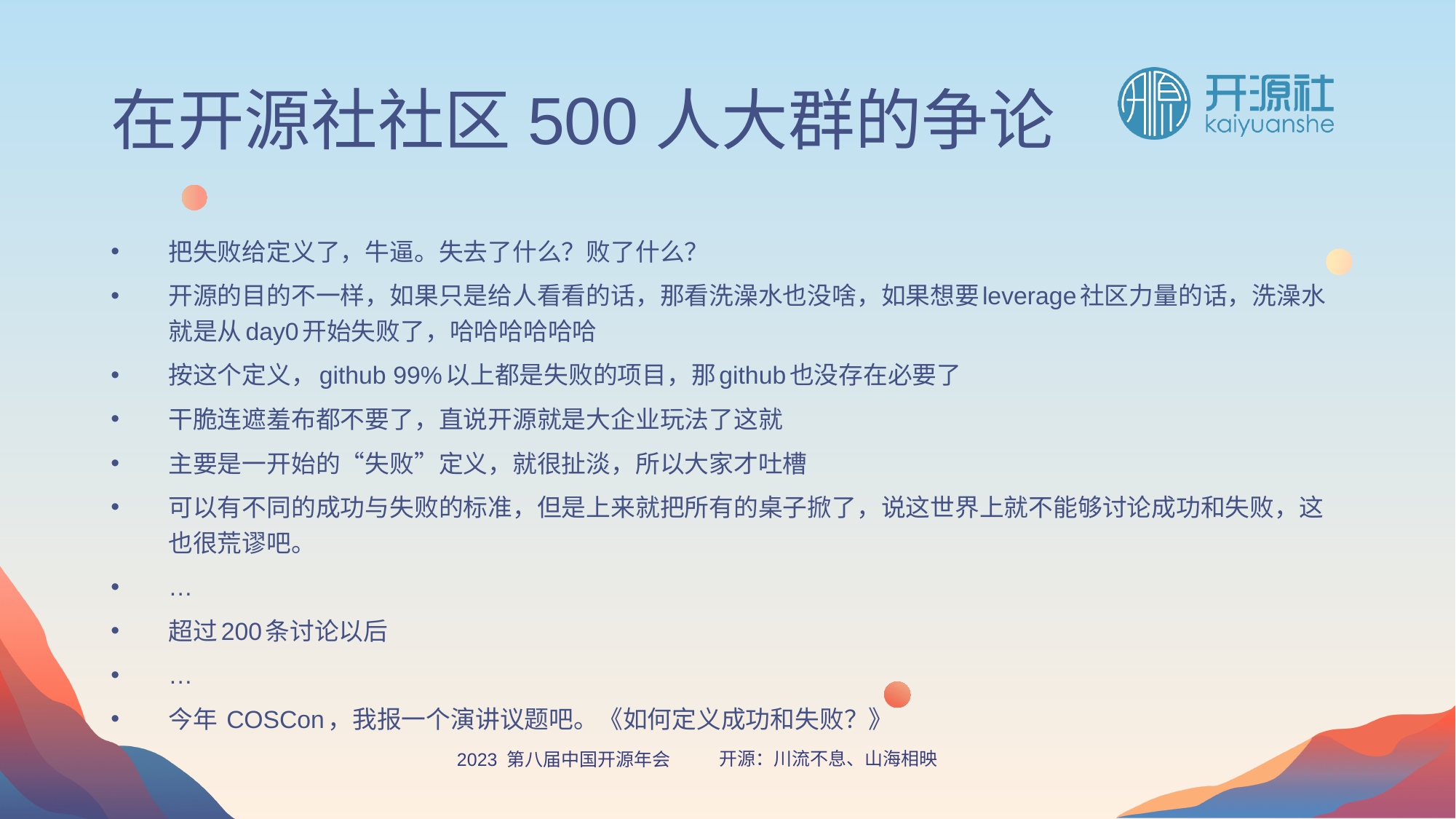

# 在开源社社区500人大群的争论
把失败给定义了，牛逼。失去了什么？败了什么？
开源的目的不一样，如果只是给人看看的话，那看洗澡水也没啥，如果想要leverage社区力量的话，洗澡水就是从day0开始失败了，哈哈哈哈哈哈
按这个定义，github 99%以上都是失败的项目，那github也没存在必要了
干脆连遮羞布都不要了，直说开源就是大企业玩法了这就
主要是一开始的“失败”定义，就很扯淡，所以大家才吐槽
可以有不同的成功与失败的标准，但是上来就把所有的桌子掀了，说这世界上就不能够讨论成功和失败，这也很荒谬吧。
…
超过200条讨论以后
…
今年 COSCon，我报一个演讲议题吧。《如何定义成功和失败？》